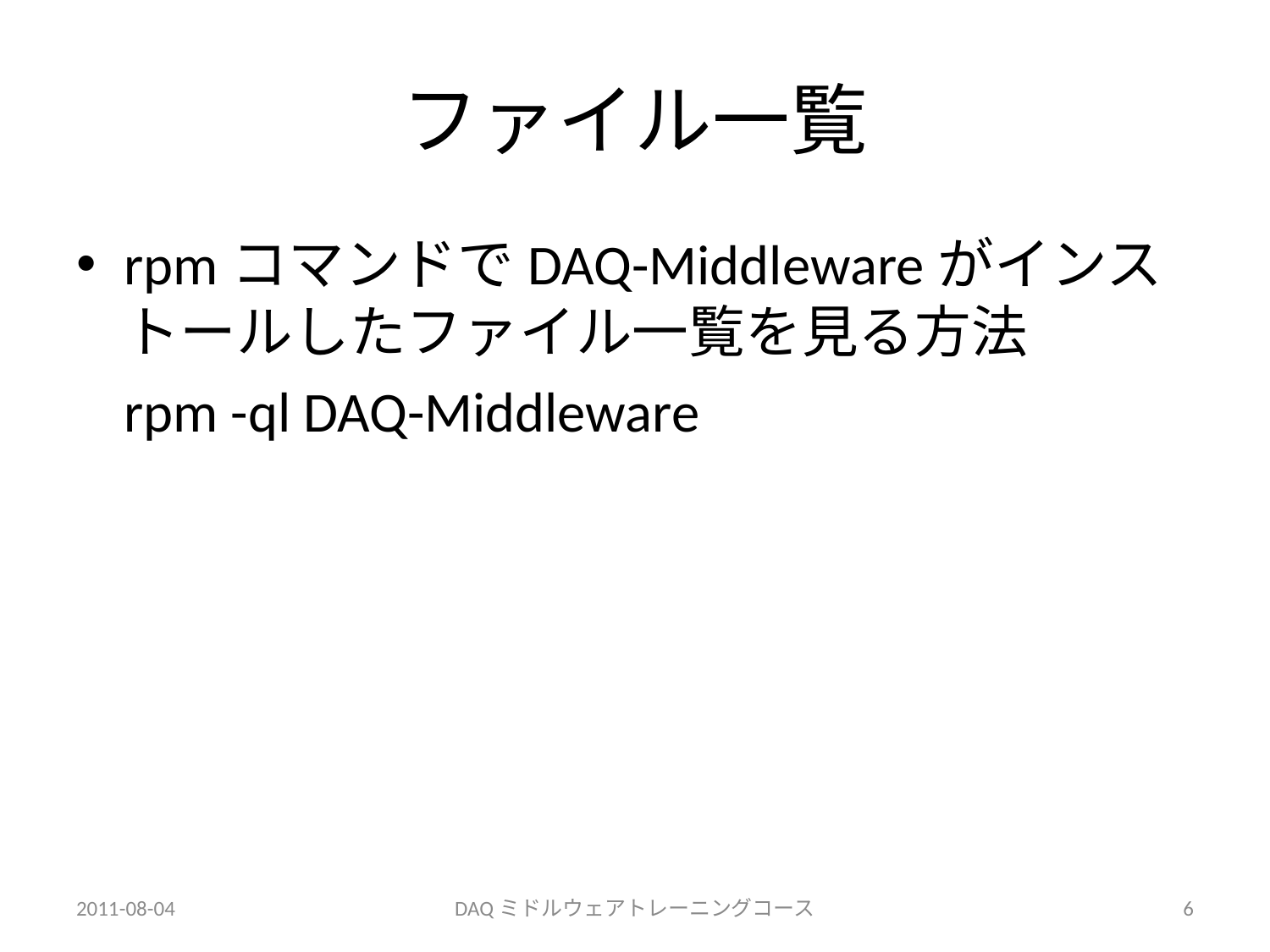

# ファイル一覧
rpmコマンドでDAQ-Middlewareがインストールしたファイル一覧を見る方法
	rpm -ql DAQ-Middleware
2011-08-04
DAQミドルウェアトレーニングコース
6